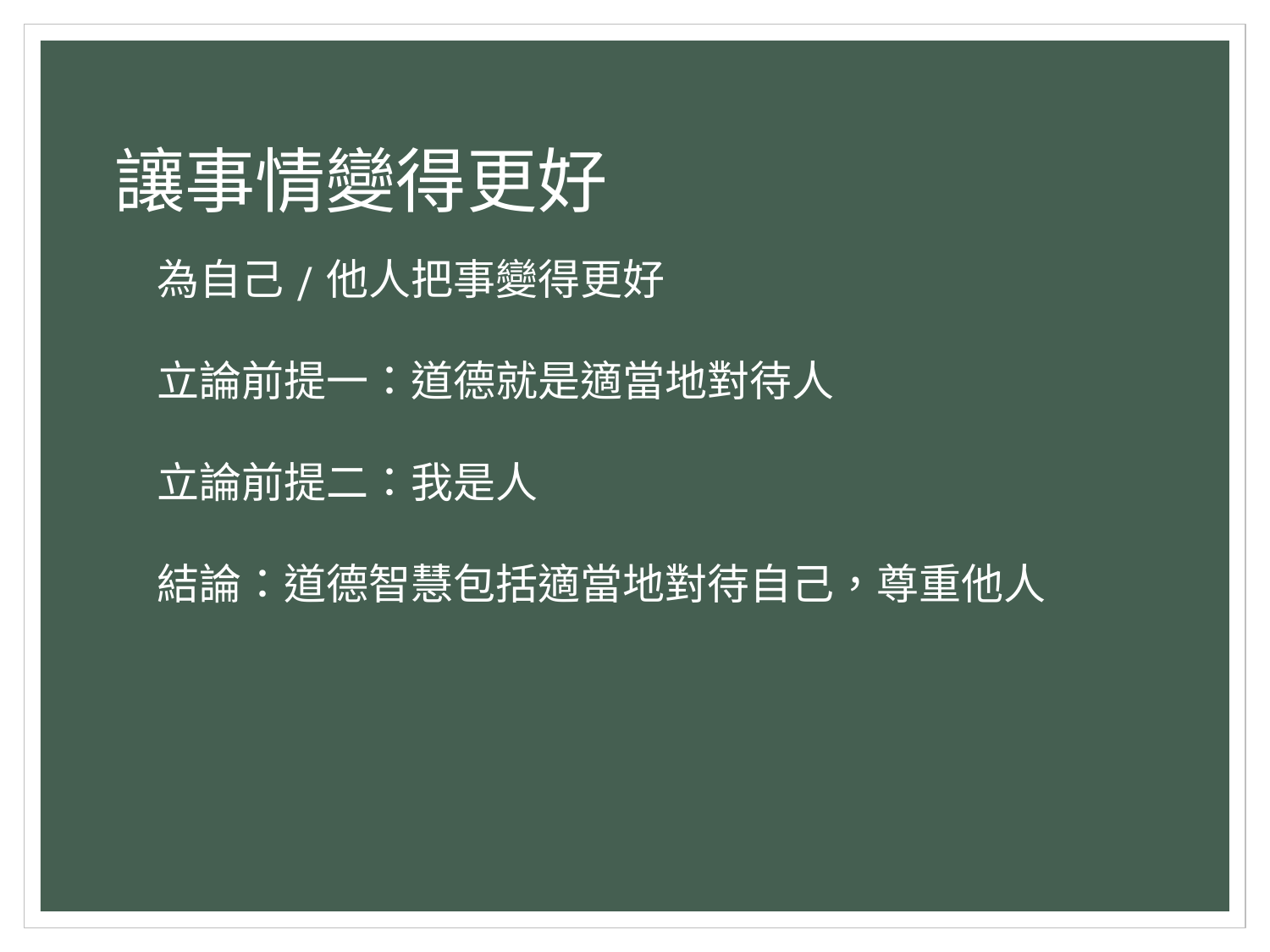

# 讓事情變得更好
為自己/他人把事變得更好

立論前提一：道德就是適當地對待人

立論前提二：我是人

結論：道德智慧包括適當地對待自己，尊重他人